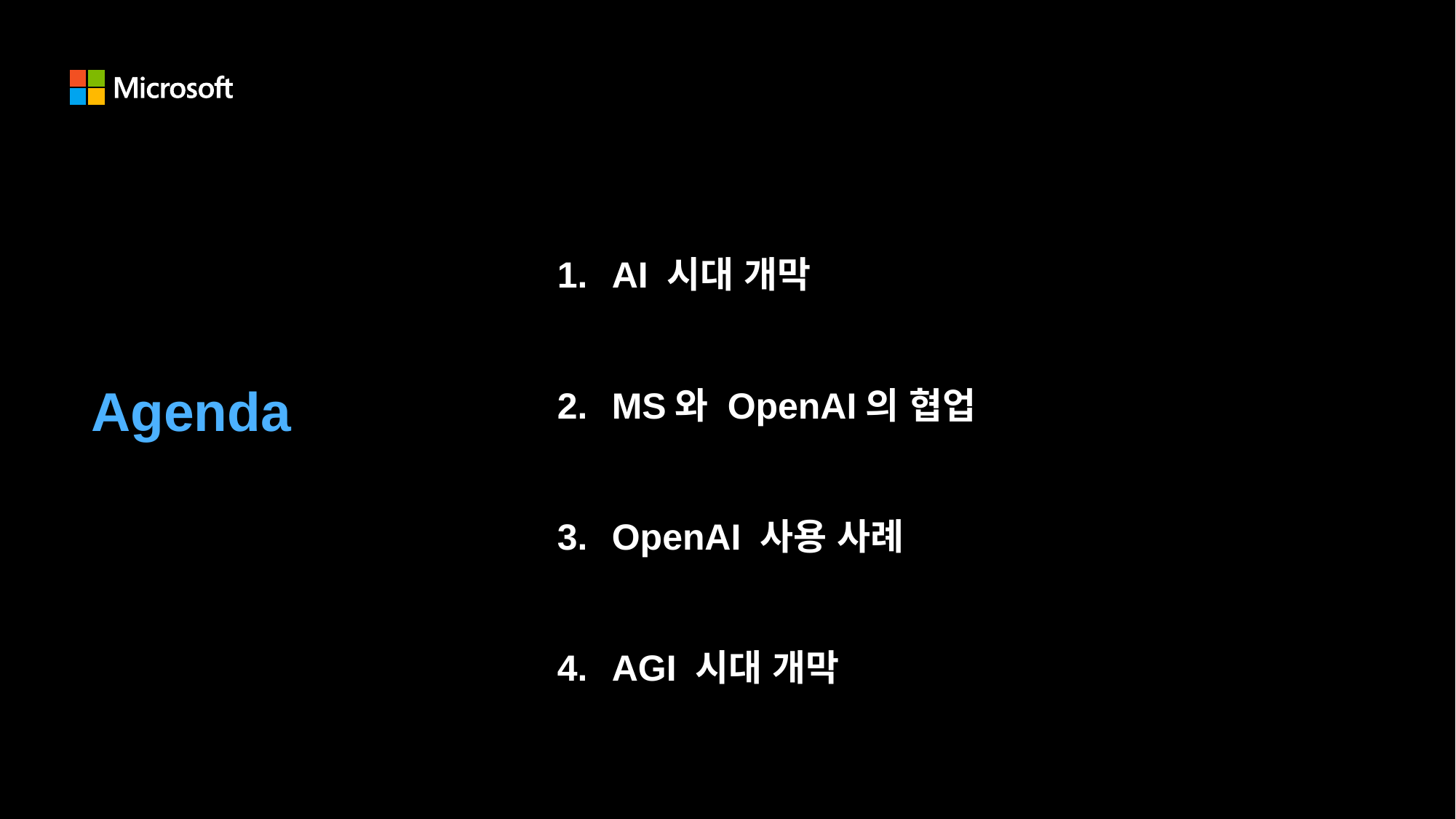

AI 시대 개막
MS와 OpenAI의 협업
OpenAI 사용 사례
AGI 시대 개막
Agenda